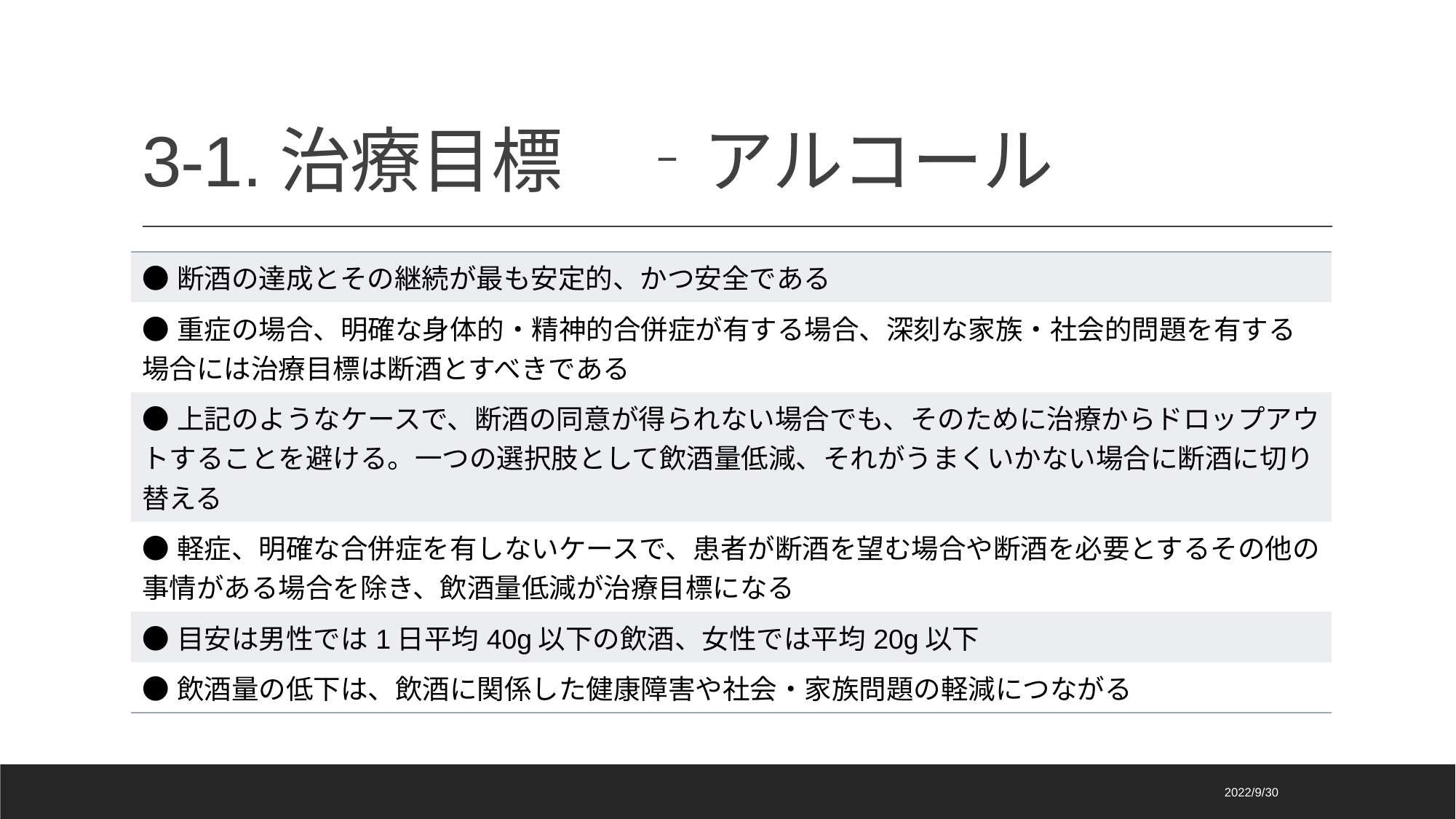

# 3-1.治療目標　‐アルコール
| ●断酒の達成とその継続が最も安定的、かつ安全である |
| --- |
| ●重症の場合、明確な身体的・精神的合併症が有する場合、深刻な家族・社会的問題を有する場合には治療目標は断酒とすべきである |
| ●上記のようなケースで、断酒の同意が得られない場合でも、そのために治療からドロップアウトすることを避ける。一つの選択肢として飲酒量低減、それがうまくいかない場合に断酒に切り替える |
| ●軽症、明確な合併症を有しないケースで、患者が断酒を望む場合や断酒を必要とするその他の事情がある場合を除き、飲酒量低減が治療目標になる |
| ●目安は男性では1日平均40g以下の飲酒、女性では平均20g以下 |
| ●飲酒量の低下は、飲酒に関係した健康障害や社会・家族問題の軽減につながる |
2022/9/30